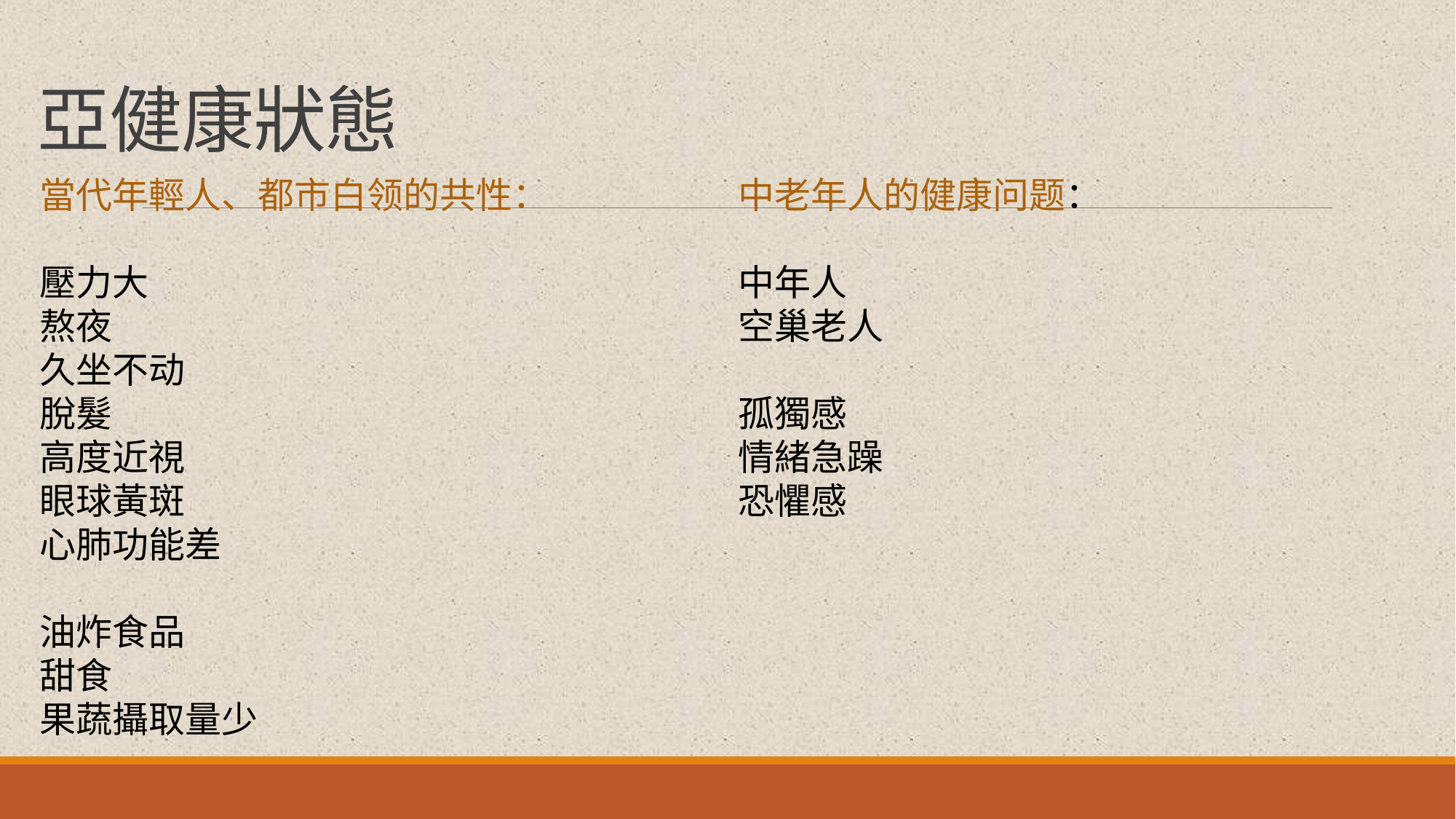

# 亞健康狀態
當代年輕人、都市白领的共性：

壓力大
熬夜
久坐不动
脫髮
高度近視
眼球黃斑
心肺功能差

油炸食品
甜食
果蔬攝取量少

中老年人的健康问题：

中年人
空巢老人

孤獨感
情緒急躁
恐懼感